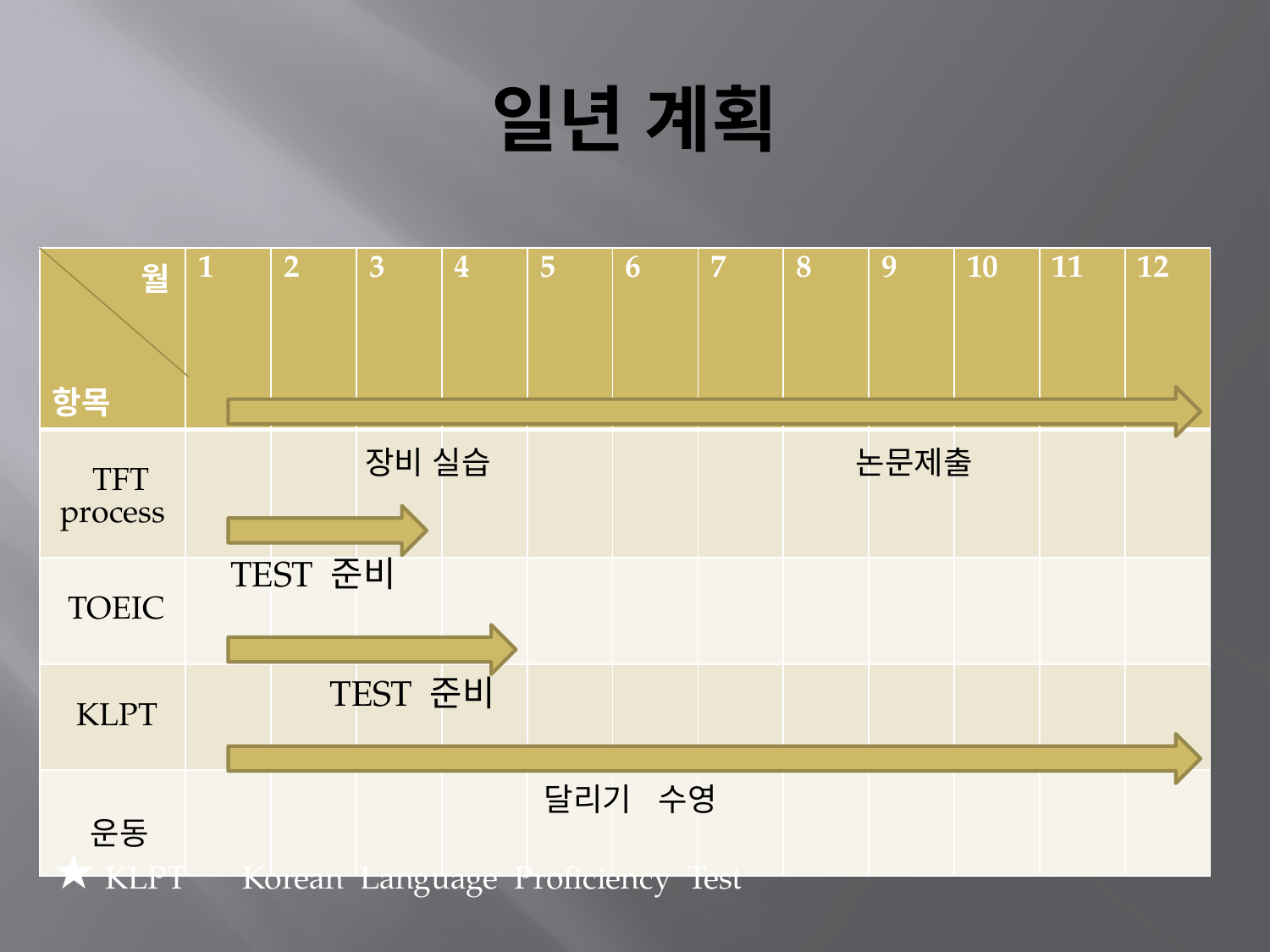

# 일년 계획
| 월 항목 | 1 | 2 | 3 | 4 | 5 | 6 | 7 | 8 | 9 | 10 | 11 | 12 |
| --- | --- | --- | --- | --- | --- | --- | --- | --- | --- | --- | --- | --- |
| TFT process |  |  |  |  |  |  |  |  |  |  |  |  |
| TOEIC |  |  |  |  |  |  |  |  |  |  |  |  |
| KLPT |  |  |  |  |  |  |  |  |  |  |  |  |
| 운동 |  |  |  |  |  |  |  |  |  |  |  |  |

장비 실습
논문제출

TEST 준비

TEST 준비

달리기   수영
★ KLPT       Korean  Language  Proficiency  Test